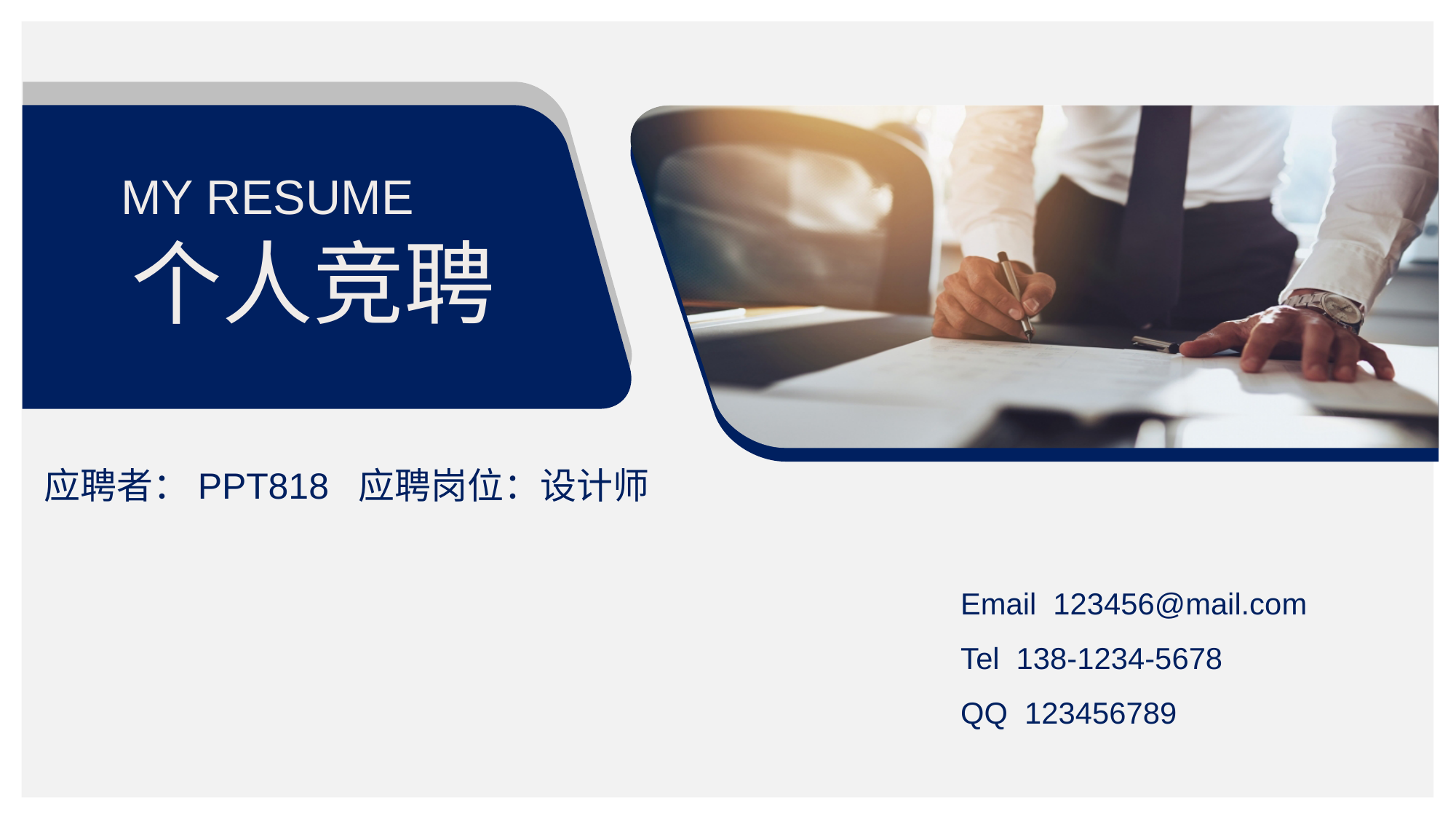

MY RESUME
个人竞聘
应聘者：PPT818  应聘岗位：设计师
Email  123456@mail.com
Tel  138-1234-5678
QQ  123456789